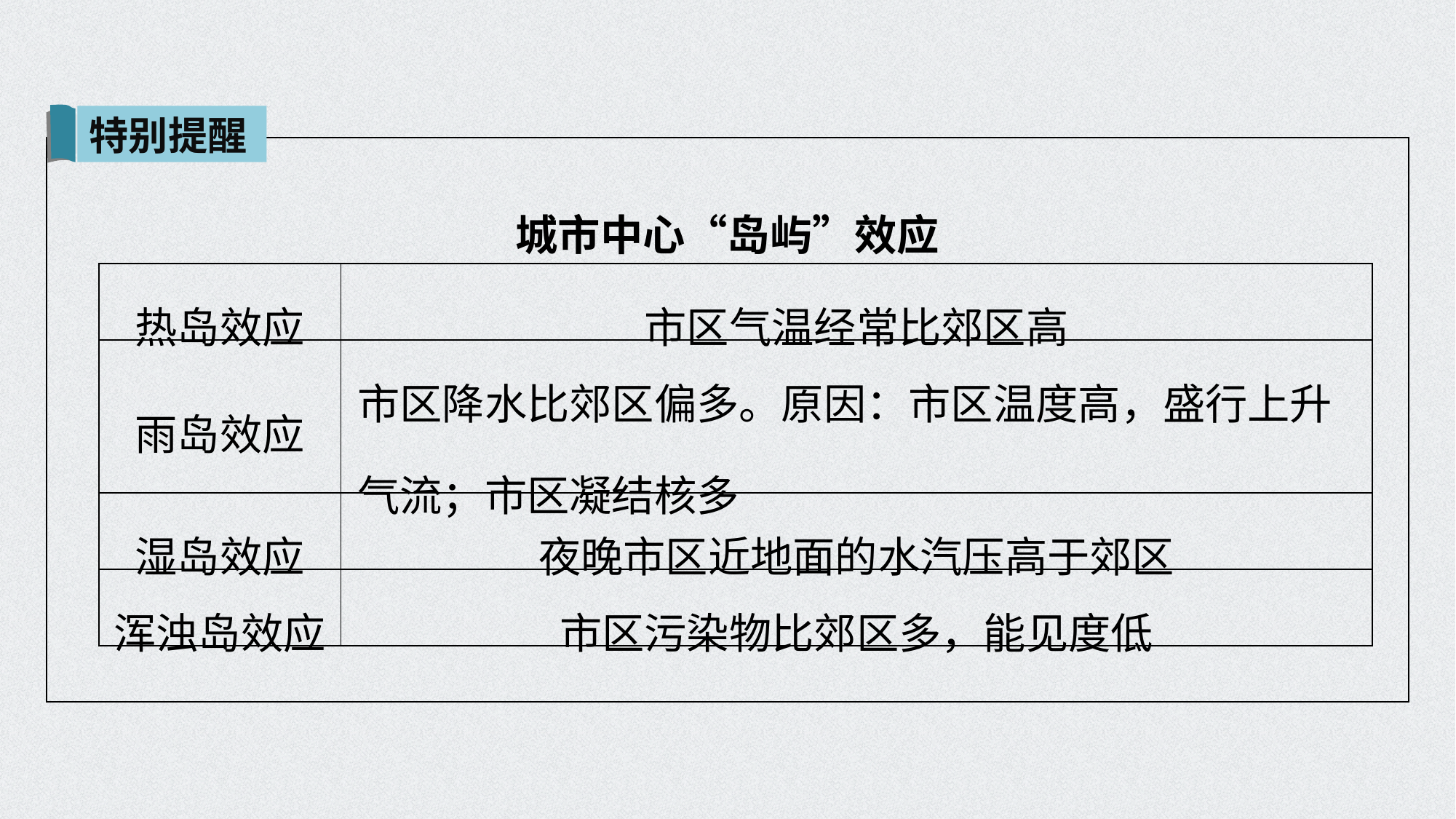

特别提醒

城市中心“岛屿”效应
| 热岛效应 | 市区气温经常比郊区高 |
| --- | --- |
| 雨岛效应 | 市区降水比郊区偏多。原因：市区温度高，盛行上升气流；市区凝结核多 |
| 湿岛效应 | 夜晚市区近地面的水汽压高于郊区 |
| 浑浊岛效应 | 市区污染物比郊区多，能见度低 |